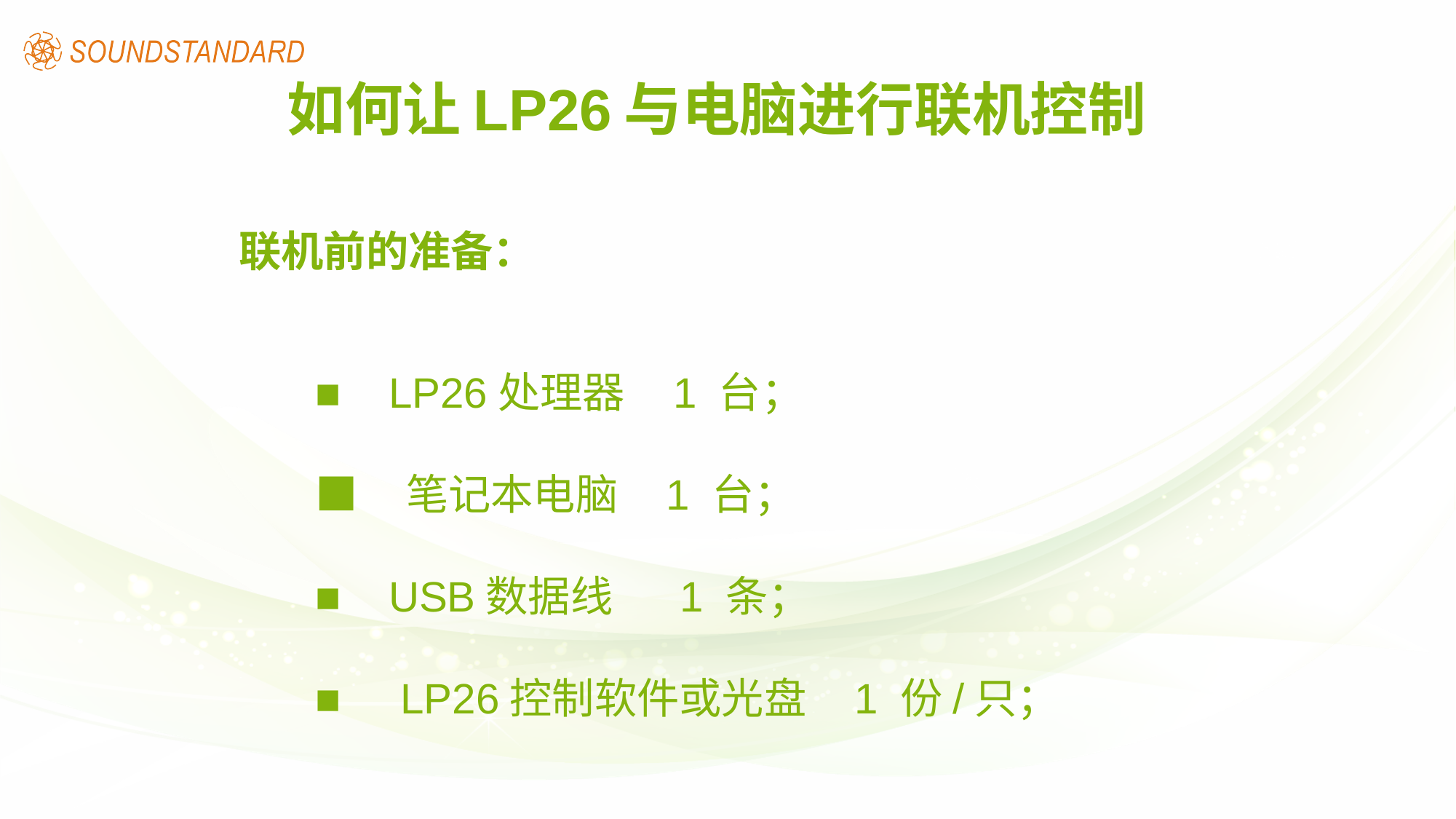

# 如何让LP26与电脑进行联机控制
联机前的准备：
■    LP26处理器    1 台；
■    笔记本电脑    1 台；
■    USB数据线      1 条；
■     LP26控制软件或光盘    1 份/只；